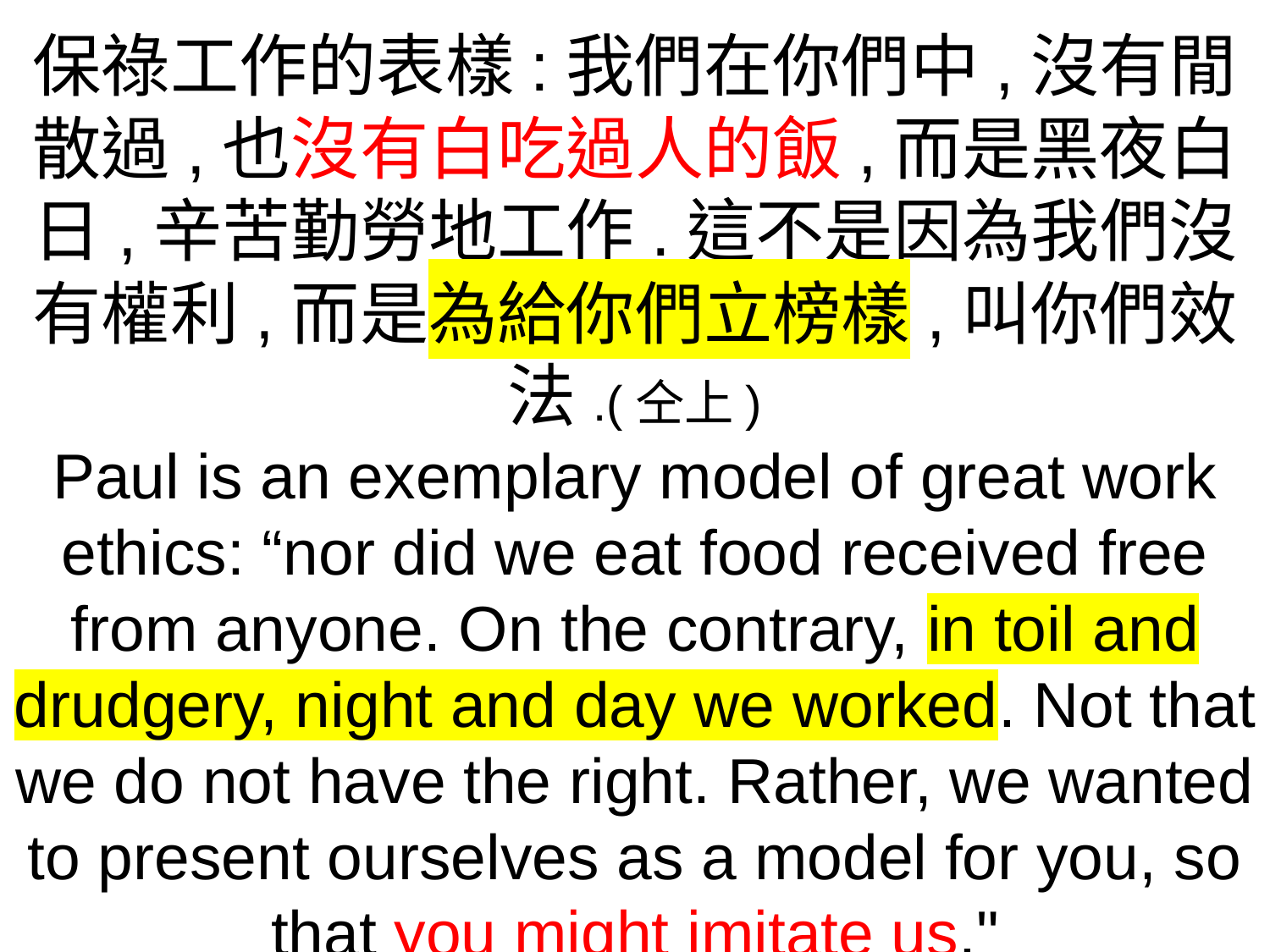

保祿工作的表樣:我們在你們中,沒有閒散過,也沒有白吃過人的飯,而是黑夜白日,辛苦勤勞地工作.這不是因為我們沒有權利,而是為給你們立榜樣,叫你們效法.(仝上)
Paul is an exemplary model of great work ethics: “nor did we eat food received free from anyone. On the contrary, in toil and drudgery, night and day we worked. Not that we do not have the right. Rather, we wanted to present ourselves as a model for you, so that you might imitate us."